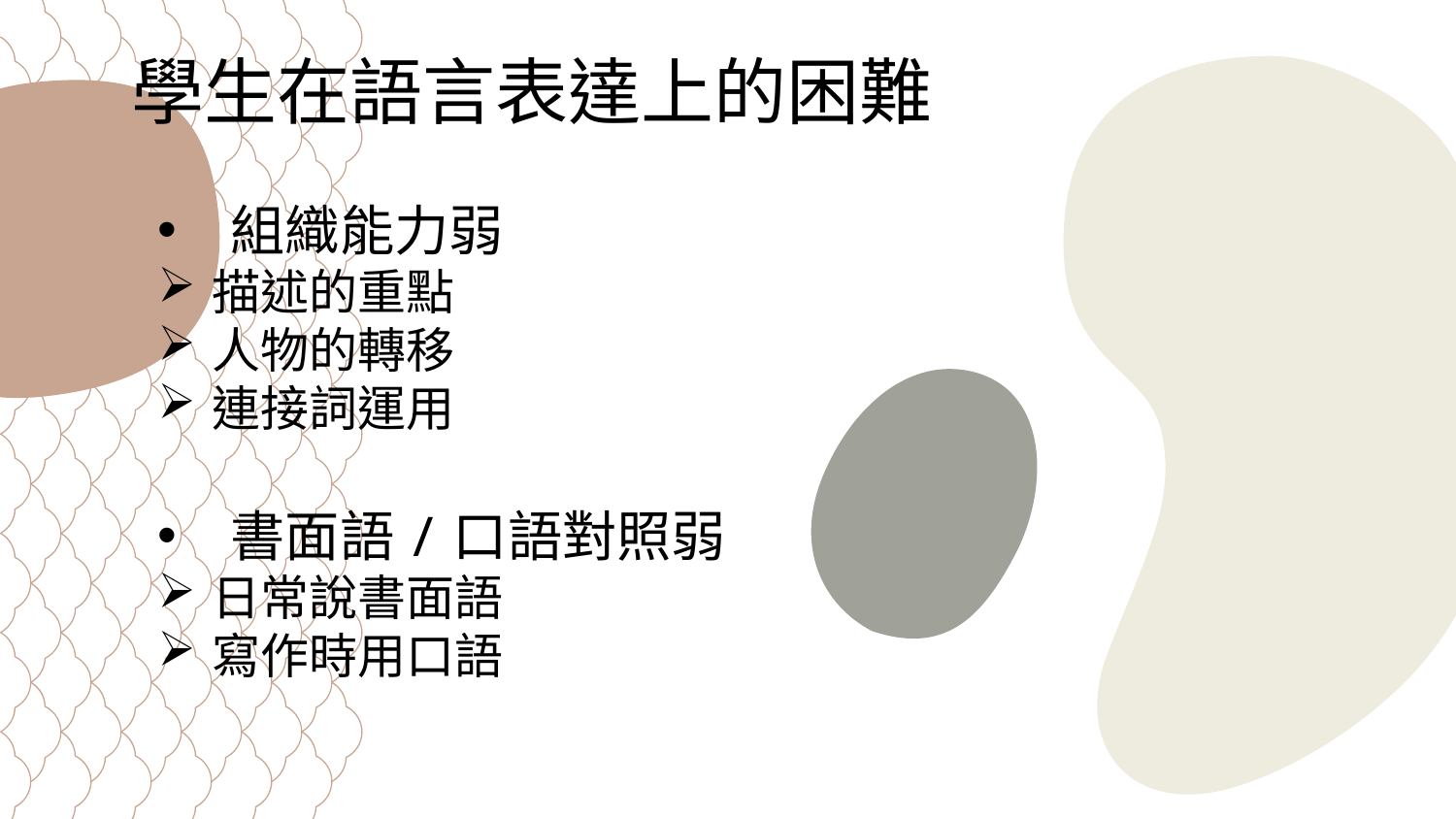

學生在語言表達上的困難
組織能力弱
描述的重點
人物的轉移
連接詞運用

書面語/口語對照弱
日常說書面語
寫作時用口語